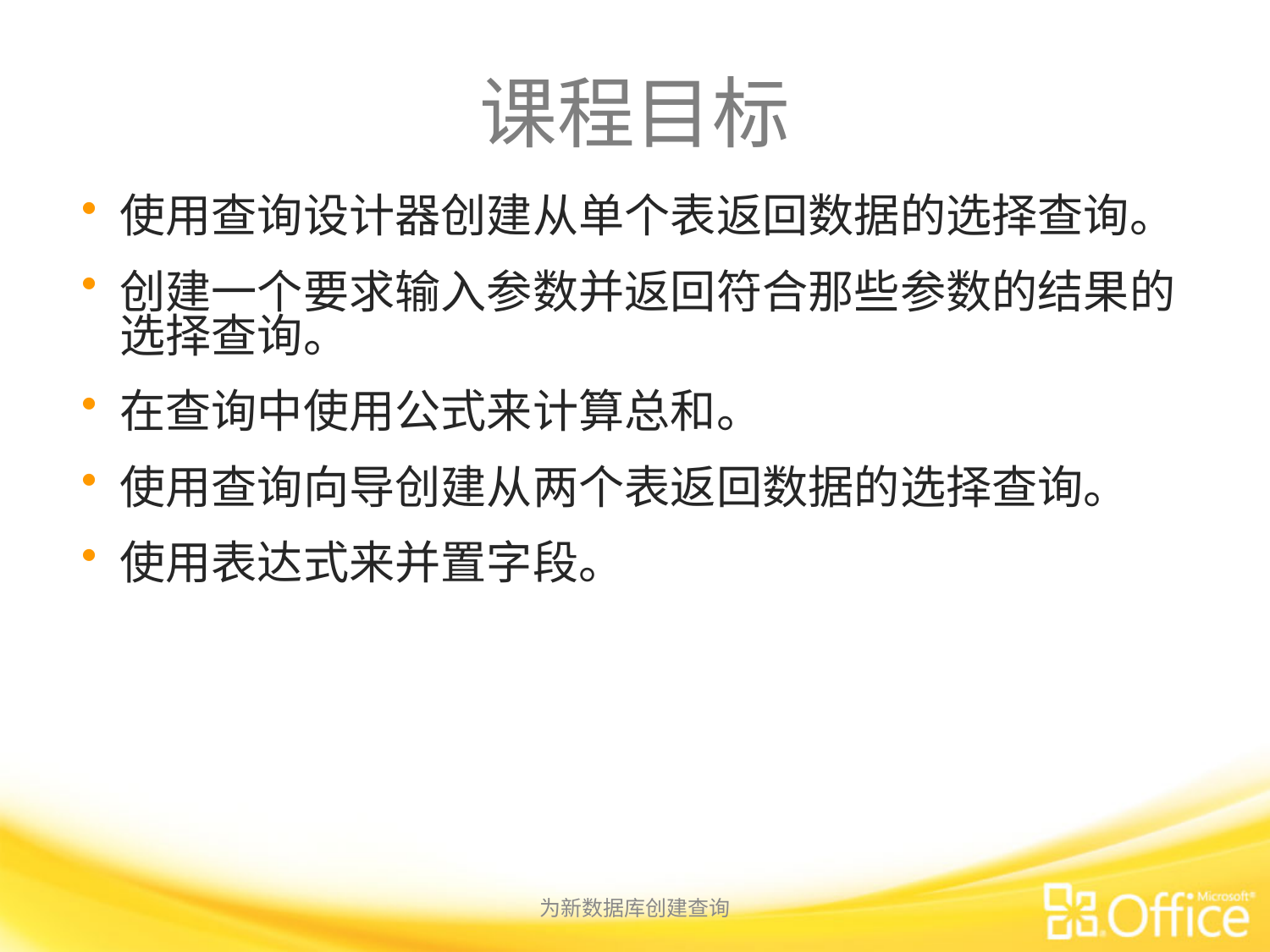

# 课程目标
使用查询设计器创建从单个表返回数据的选择查询。
创建一个要求输入参数并返回符合那些参数的结果的选择查询。
在查询中使用公式来计算总和。
使用查询向导创建从两个表返回数据的选择查询。
使用表达式来并置字段。
为新数据库创建查询